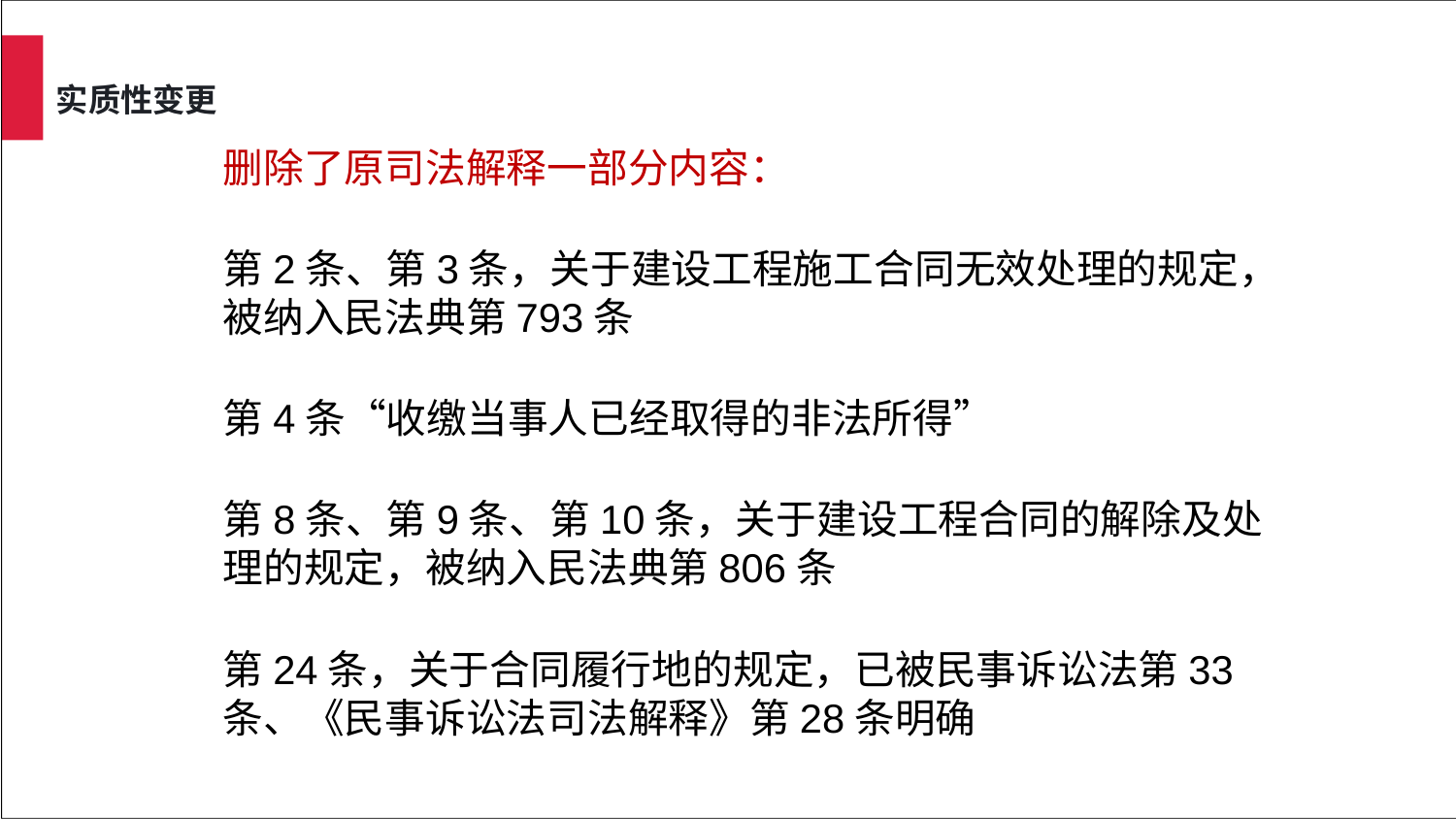

# 实质性变更
删除了原司法解释一部分内容：

第2条、第3条，关于建设工程施工合同无效处理的规定，被纳入民法典第793条

第4条“收缴当事人已经取得的非法所得”

第8条、第9条、第10条，关于建设工程合同的解除及处理的规定，被纳入民法典第806条

第24条，关于合同履行地的规定，已被民事诉讼法第33条、《民事诉讼法司法解释》第28条明确